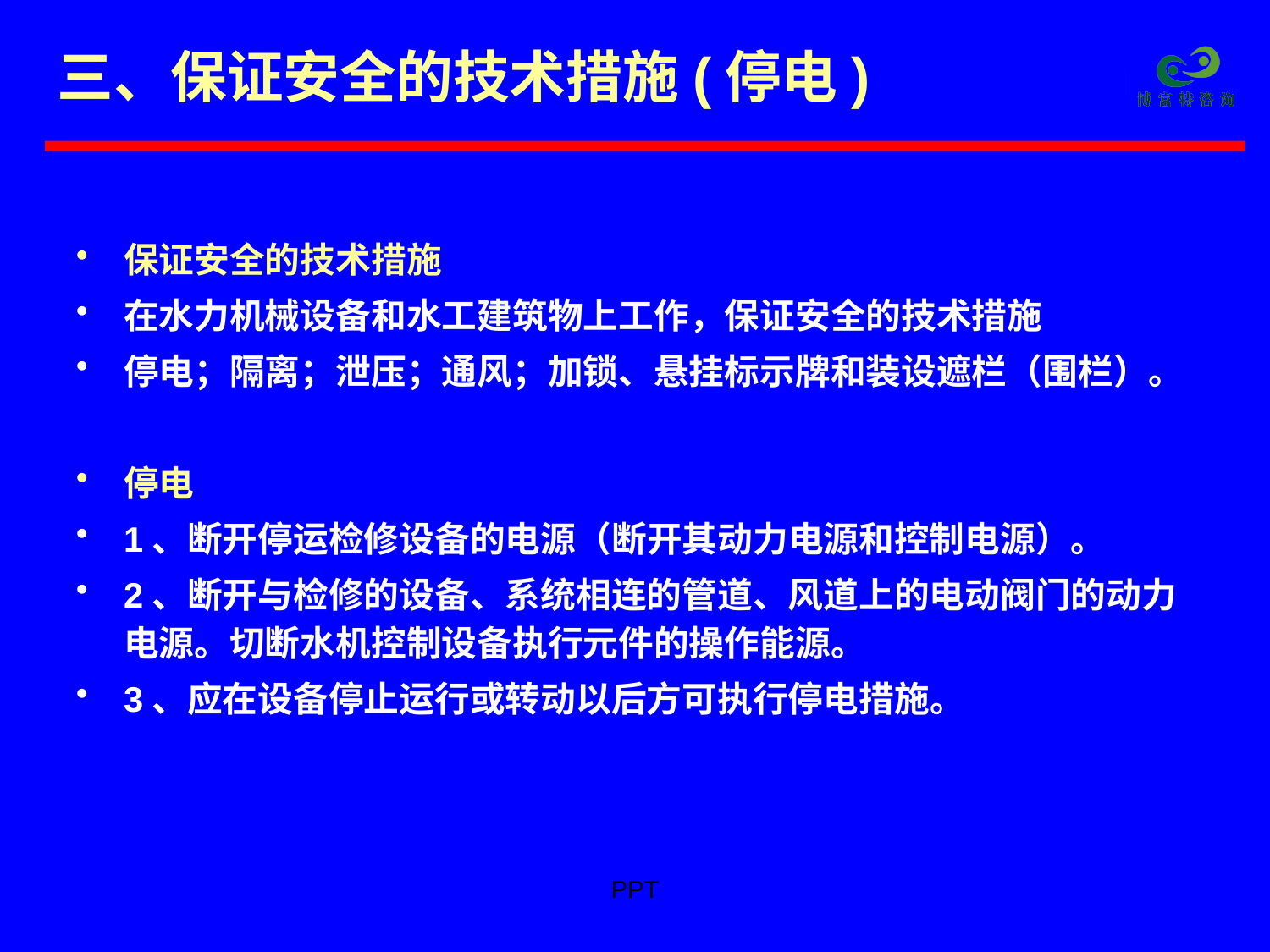

# 三、保证安全的技术措施(停电)

保证安全的技术措施
在水力机械设备和水工建筑物上工作，保证安全的技术措施
停电；隔离；泄压；通风；加锁、悬挂标示牌和装设遮栏（围栏）。

停电
1、断开停运检修设备的电源（断开其动力电源和控制电源）。
2、断开与检修的设备、系统相连的管道、风道上的电动阀门的动力电源。切断水机控制设备执行元件的操作能源。
3、应在设备停止运行或转动以后方可执行停电措施。

PPT